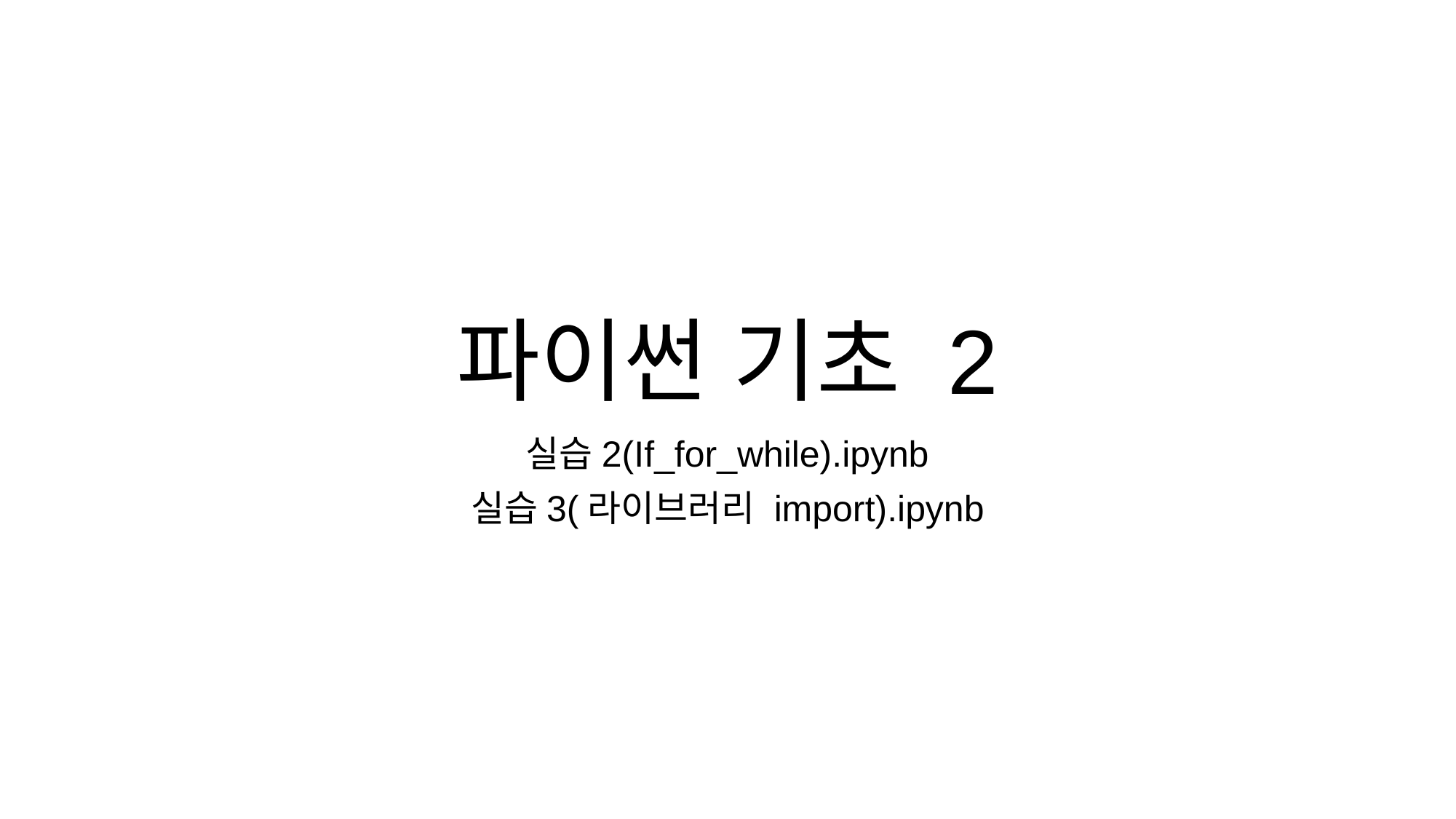

# 파이썬 기초 2
실습2(If_for_while).ipynb
실습3(라이브러리 import).ipynb